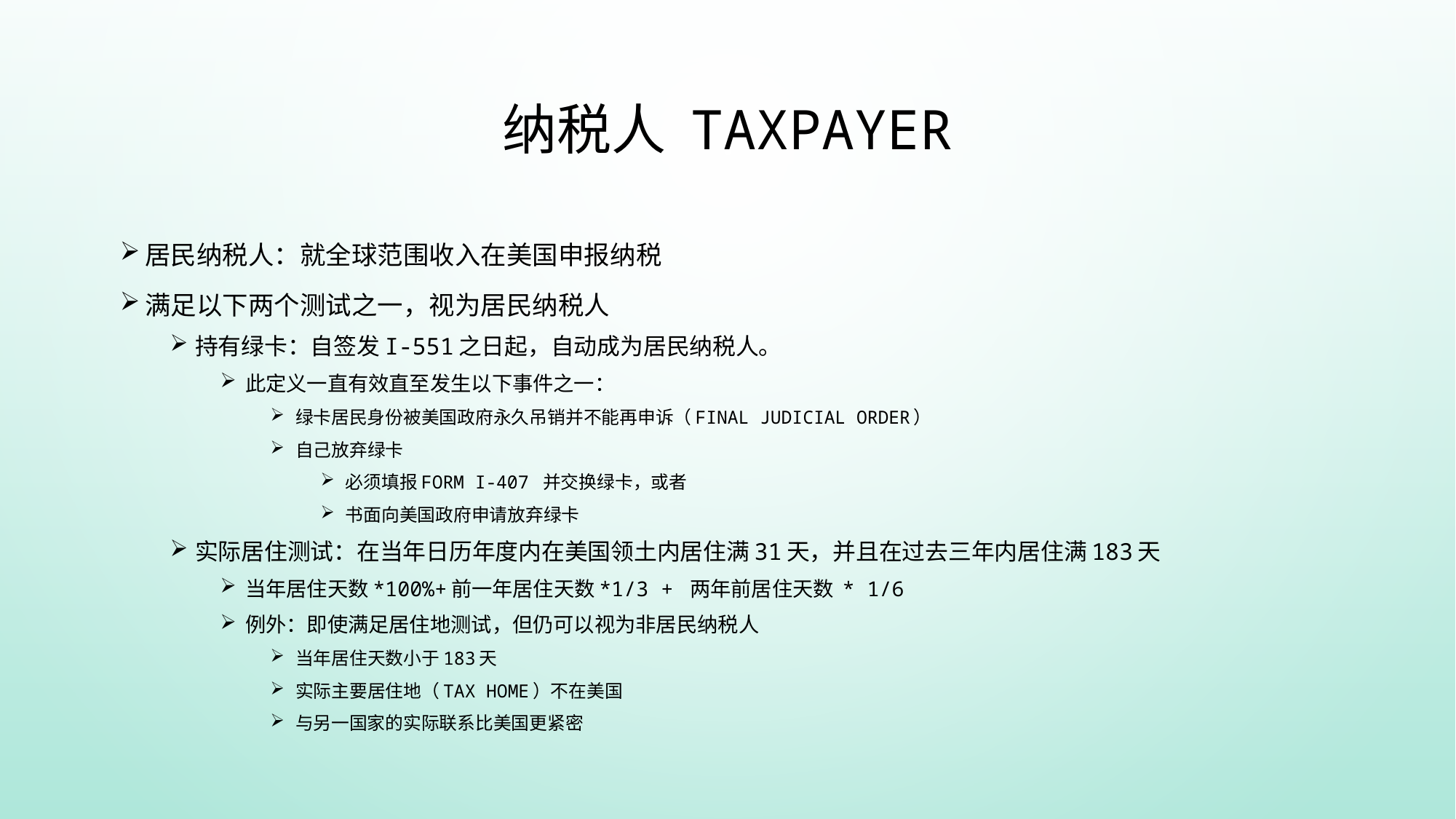

# 纳税人 Taxpayer
居民纳税人：就全球范围收入在美国申报纳税
满足以下两个测试之一，视为居民纳税人
持有绿卡：自签发I-551之日起，自动成为居民纳税人。
此定义一直有效直至发生以下事件之一：
绿卡居民身份被美国政府永久吊销并不能再申诉（Final Judicial Order）
自己放弃绿卡
必须填报form I-407 并交换绿卡，或者
书面向美国政府申请放弃绿卡
实际居住测试：在当年日历年度内在美国领土内居住满31天，并且在过去三年内居住满183天
当年居住天数*100%+前一年居住天数*1/3 + 两年前居住天数 * 1/6
例外：即使满足居住地测试，但仍可以视为非居民纳税人
当年居住天数小于183天
实际主要居住地（Tax home）不在美国
与另一国家的实际联系比美国更紧密